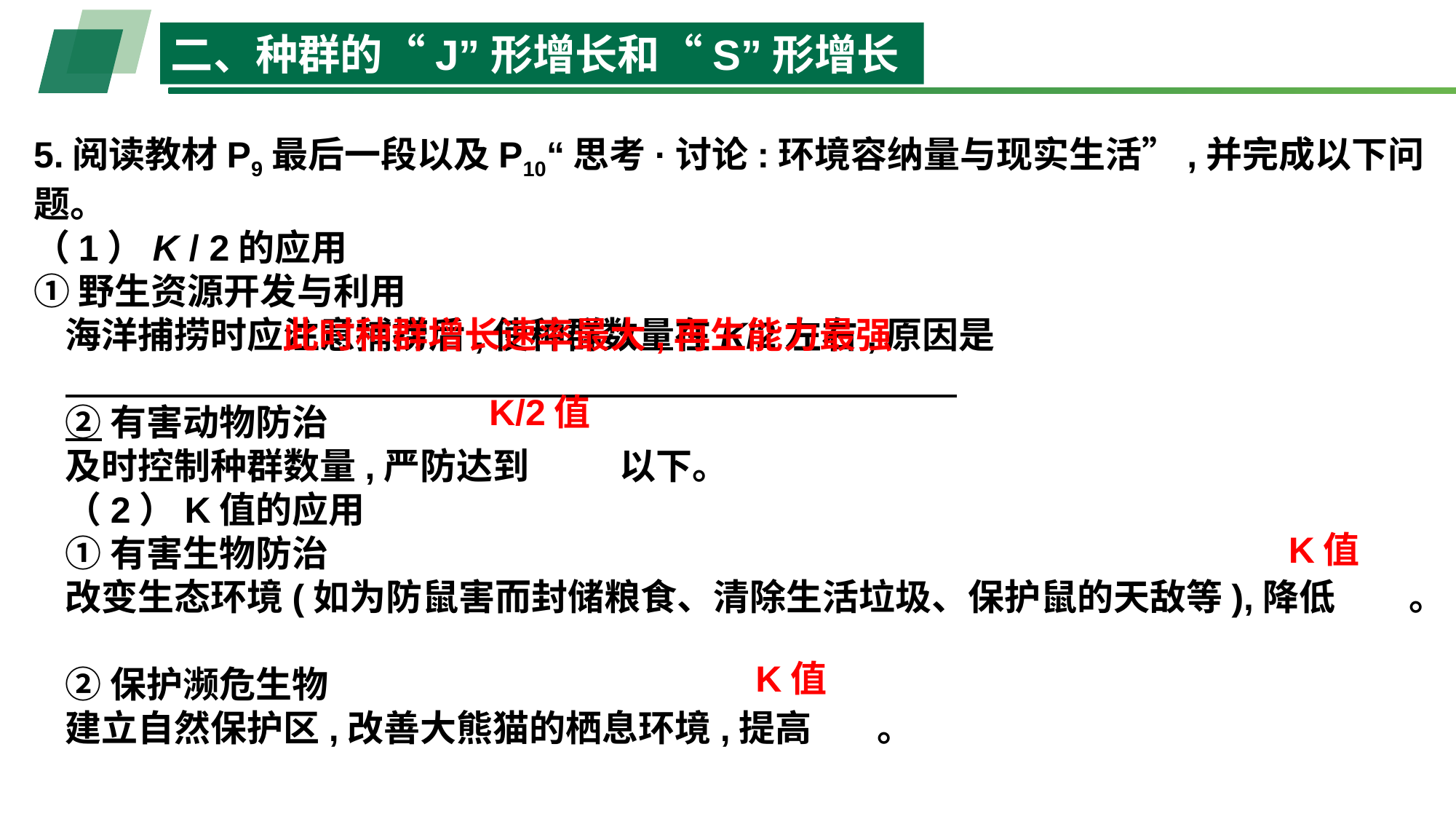

二、种群的“J”形增长和“S”形增长
5.阅读教材P9最后一段以及P10“思考·讨论:环境容纳量与现实生活”,并完成以下问题。（1）K / 2的应用①野生资源开发与利用海洋捕捞时应注意捕捞后,使种群数量在K/2左右,原因是
　　　 　　                   　　　　　　　　　　　　　　　②有害动物防治及时控制种群数量,严防达到           以下。 （2）K值的应用①有害生物防治改变生态环境(如为防鼠害而封储粮食、清除生活垃圾、保护鼠的天敌等),降低         。
②保护濒危生物建立自然保护区,改善大熊猫的栖息环境,提高        。

此时种群增长速率最大,再生能力最强
K/2值
K值
K值